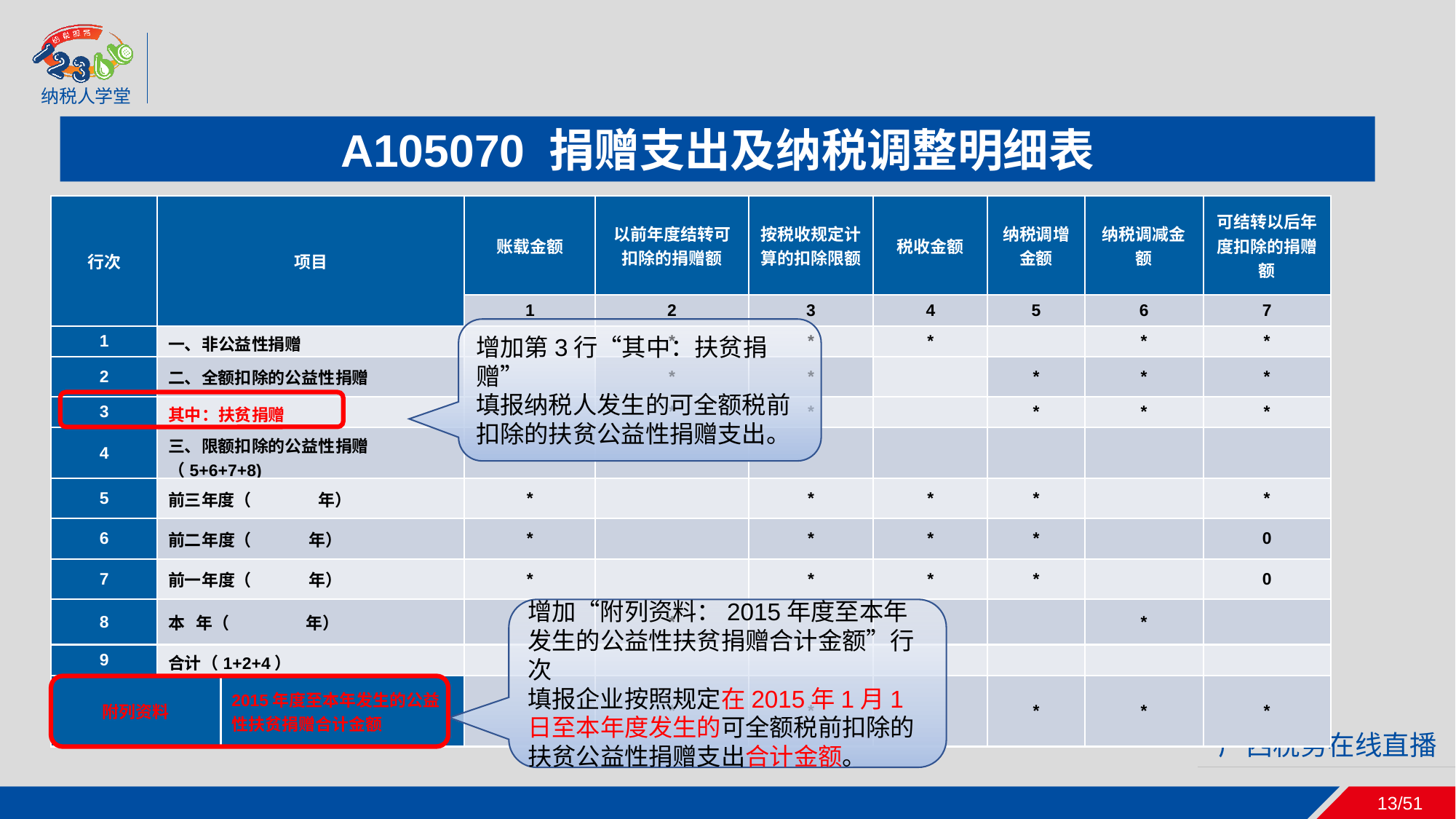

A105070 捐赠支出及纳税调整明细表
| 行次 | 项目 |  | 账载金额 | 以前年度结转可扣除的捐赠额 | 按税收规定计算的扣除限额 | 税收金额 | 纳税调增金额 | 纳税调减金额 | 可结转以后年度扣除的捐赠额 |
| --- | --- | --- | --- | --- | --- | --- | --- | --- | --- |
|  |  |  | 1 | 2 | 3 | 4 | 5 | 6 | 7 |
| 1 | 一、非公益性捐赠 |  |  | \* | \* | \* |  | \* | \* |
| 2 | 二、全额扣除的公益性捐赠 |  |  | \* | \* |  | \* | \* | \* |
| 3 | 其中：扶贫捐赠 |  |  | \* | \* |  | \* | \* | \* |
| 4 | 三、限额扣除的公益性捐赠（5+6+7+8) |  |  |  |  |  |  |  |  |
| 5 | 前三年度（　　　　年） |  | \* |  | \* | \* | \* |  | \* |
| 6 | 前二年度（ 年） |  | \* |  | \* | \* | \* |  | 0 |
| 7 | 前一年度（ 年） |  | \* |  | \* | \* | \* |  | 0 |
| 8 | 本 年（ 年） |  |  | \* |  |  |  | \* |  |
| 9 | 合计（1+2+4） |  |  |  |  |  |  |  |  |
| 附列资料 |  | 2015年度至本年发生的公益性扶贫捐赠合计金额 |  | \* | \* |  | \* | \* | \* |
增加第3行“其中：扶贫捐赠”
填报纳税人发生的可全额税前扣除的扶贫公益性捐赠支出。

增加“附列资料：2015年度至本年发生的公益性扶贫捐赠合计金额”行次
填报企业按照规定在2015年1月1日至本年度发生的可全额税前扣除的扶贫公益性捐赠支出合计金额。